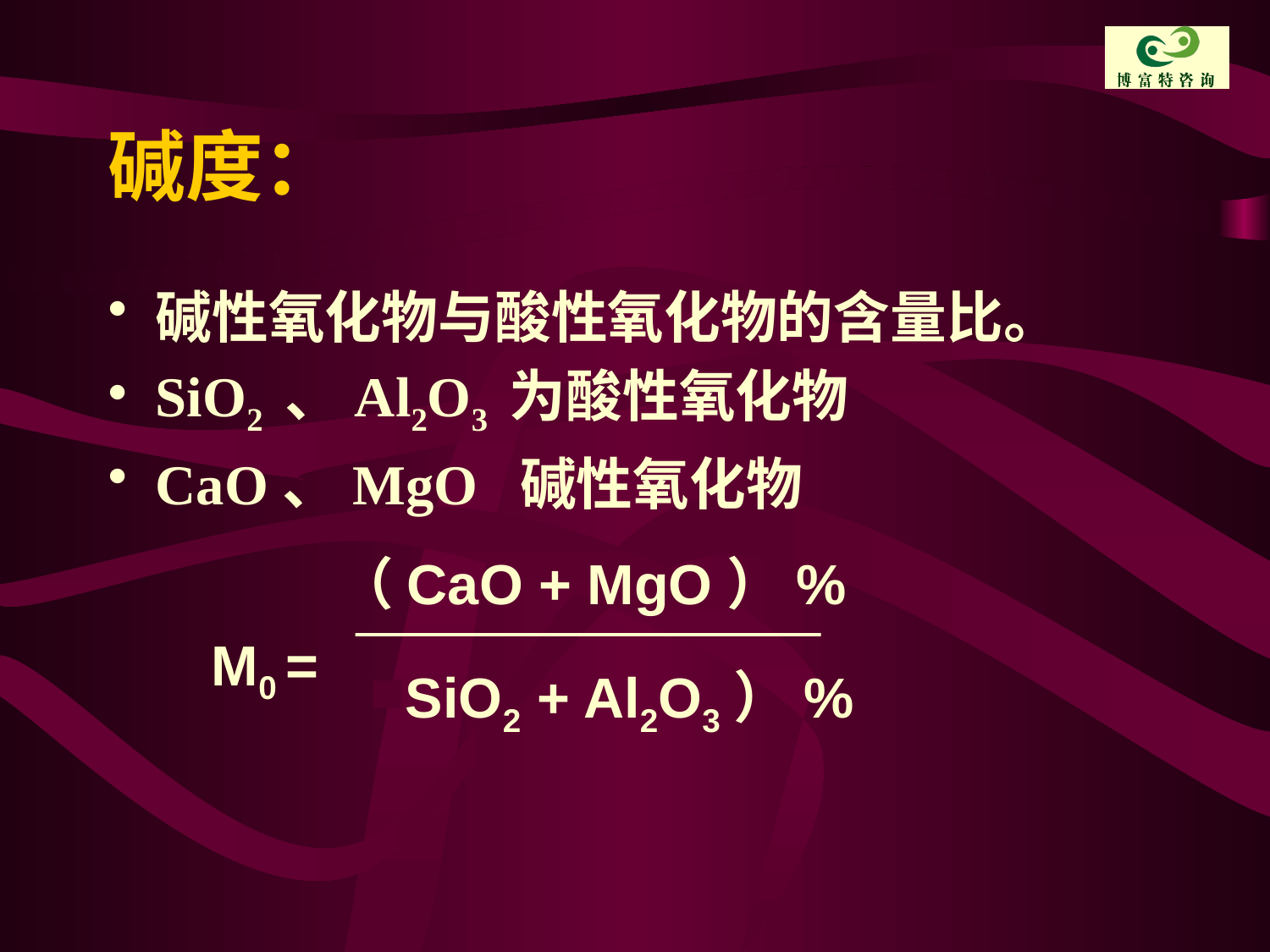

# 碱度：
碱性氧化物与酸性氧化物的含量比。
SiO2 、Al2O3 为酸性氧化物
CaO、MgO  碱性氧化物

（CaO + MgO）%
M0 =

SiO2 + Al2O3）%